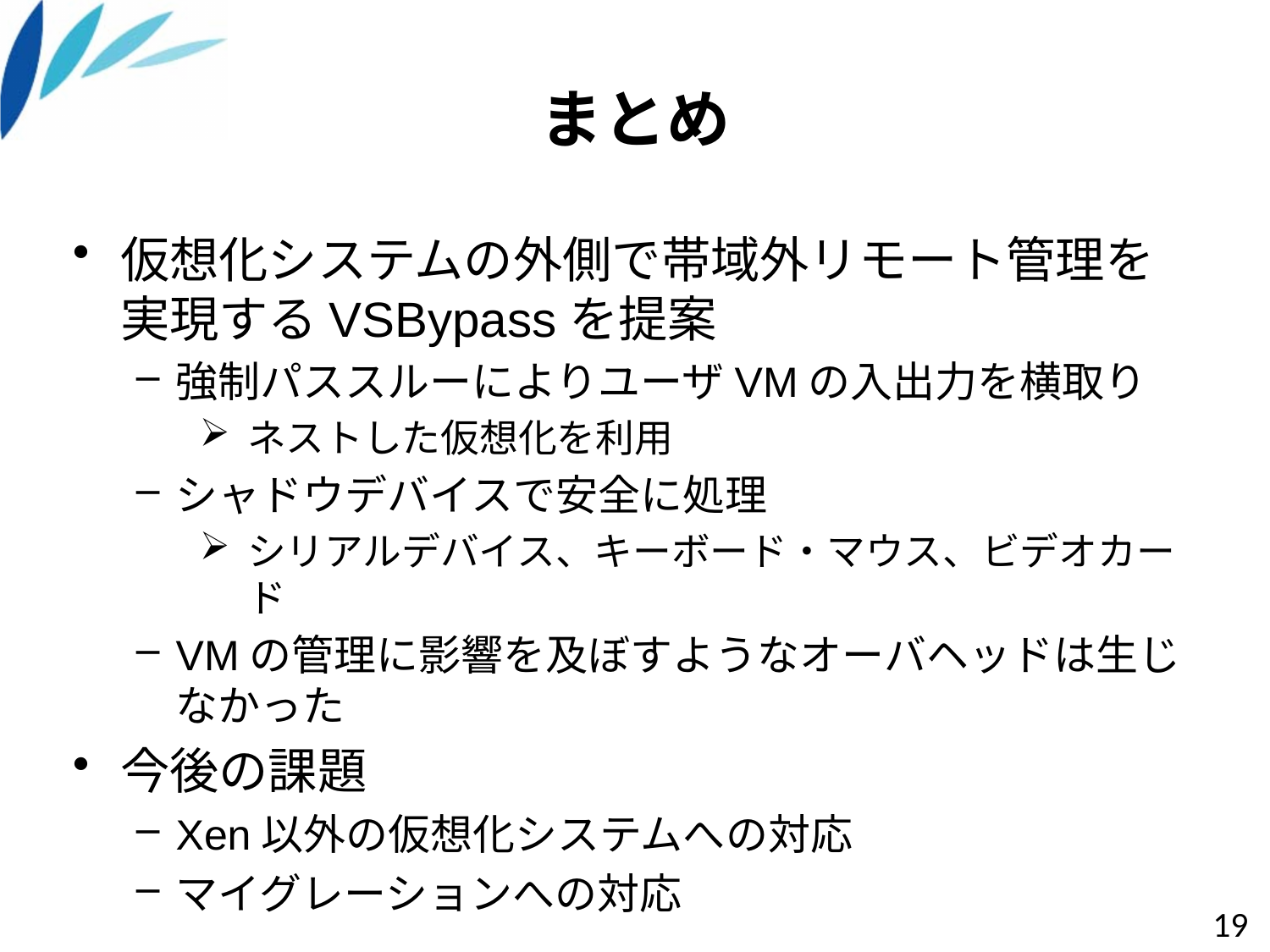

# まとめ
仮想化システムの外側で帯域外リモート管理を実現するVSBypassを提案
強制パススルーによりユーザVMの入出力を横取り
ネストした仮想化を利用
シャドウデバイスで安全に処理
シリアルデバイス、キーボード・マウス、ビデオカード
VMの管理に影響を及ぼすようなオーバヘッドは生じなかった
今後の課題
Xen以外の仮想化システムへの対応
マイグレーションへの対応
19